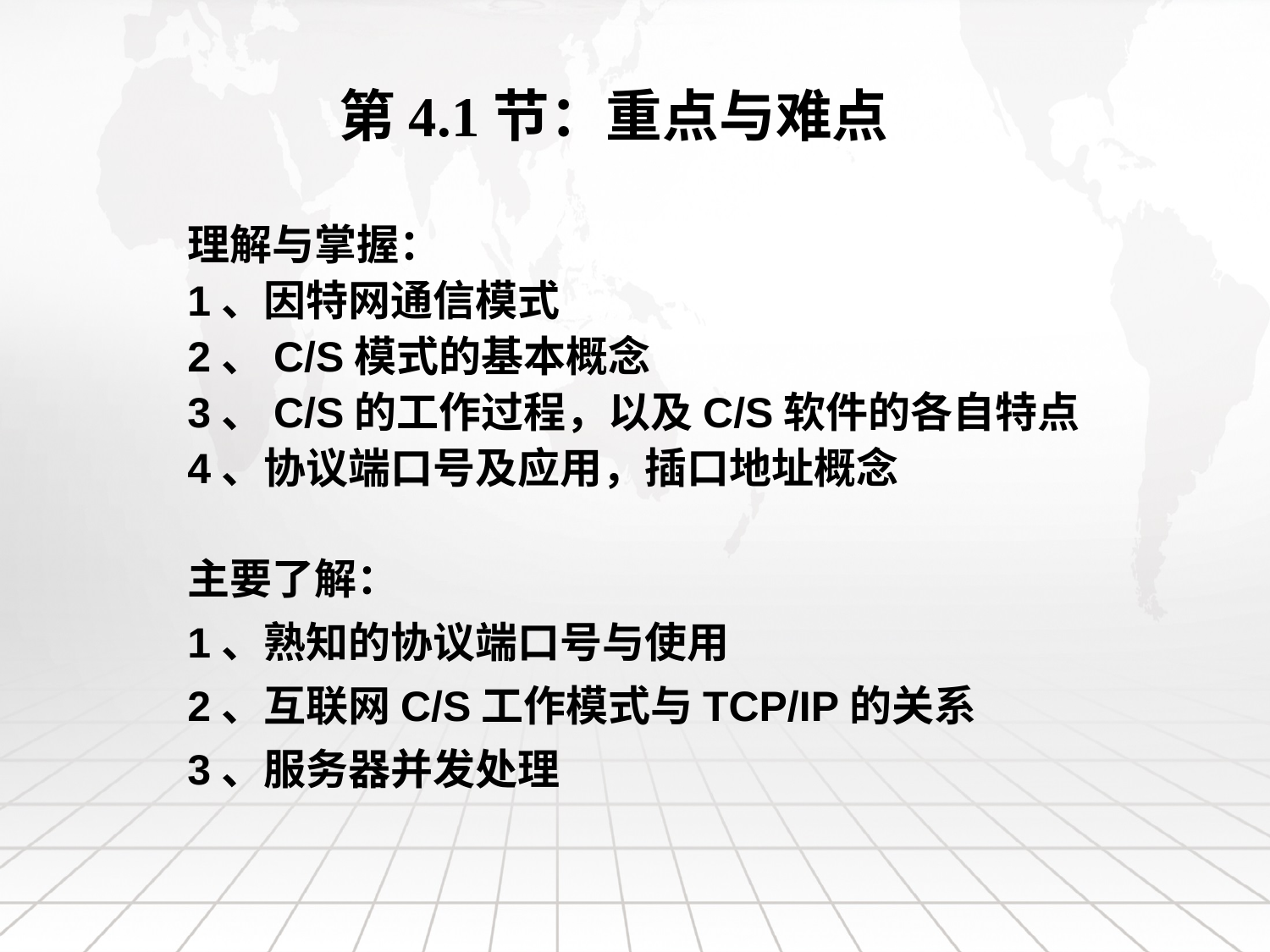

第4.1节：重点与难点

理解与掌握：
1、因特网通信模式
2、C/S模式的基本概念
3、C/S的工作过程，以及C/S软件的各自特点
4、协议端口号及应用，插口地址概念

主要了解：
1、熟知的协议端口号与使用
2、互联网C/S工作模式与TCP/IP的关系
3、服务器并发处理